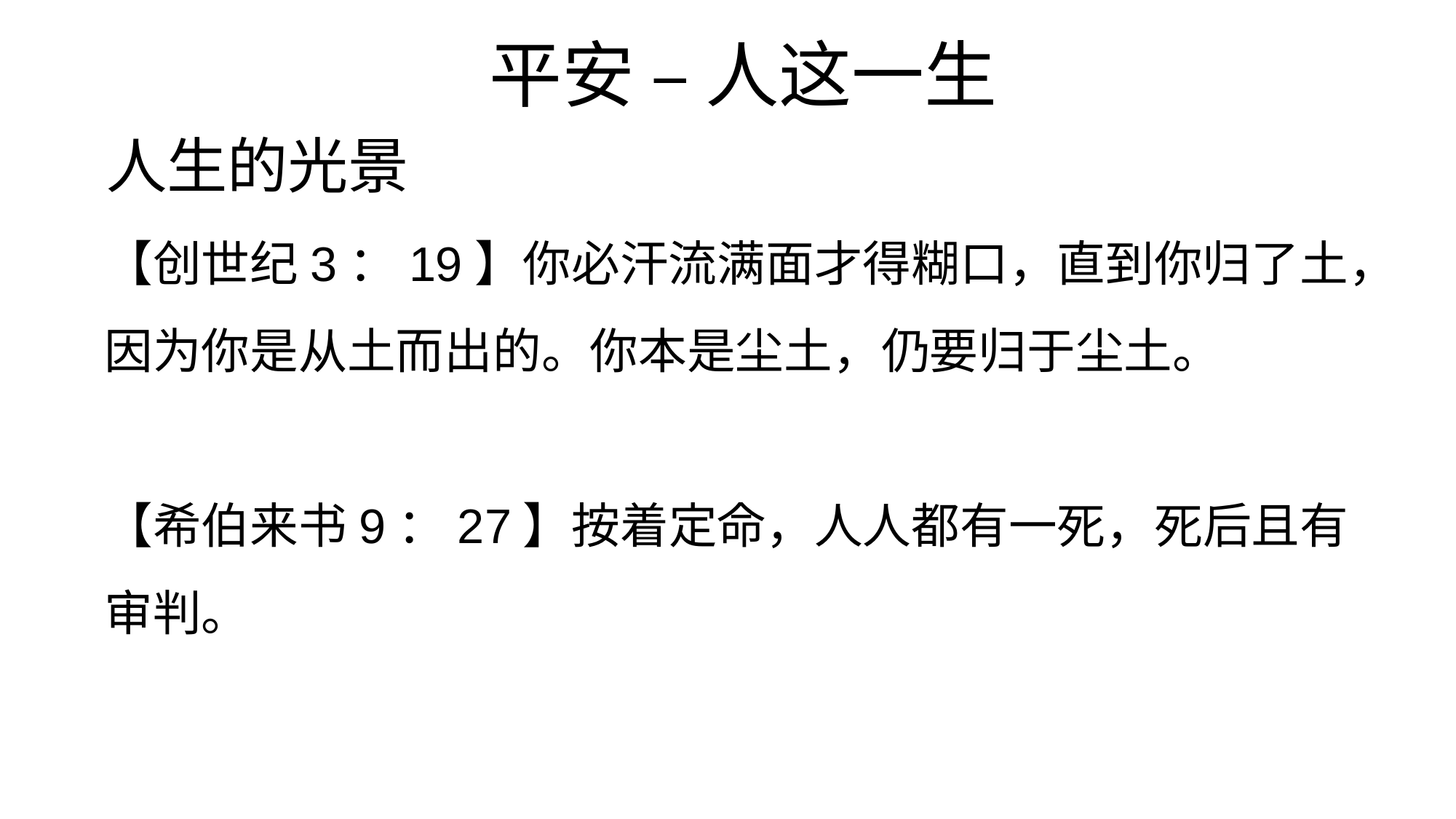

平安 – 人这一生
人生的光景
【创世纪3：19】你必汗流满面才得糊口，直到你归了土，因为你是从土而出的。你本是尘土，仍要归于尘土。

【希伯来书9：27】按着定命，人人都有一死，死后且有审判。